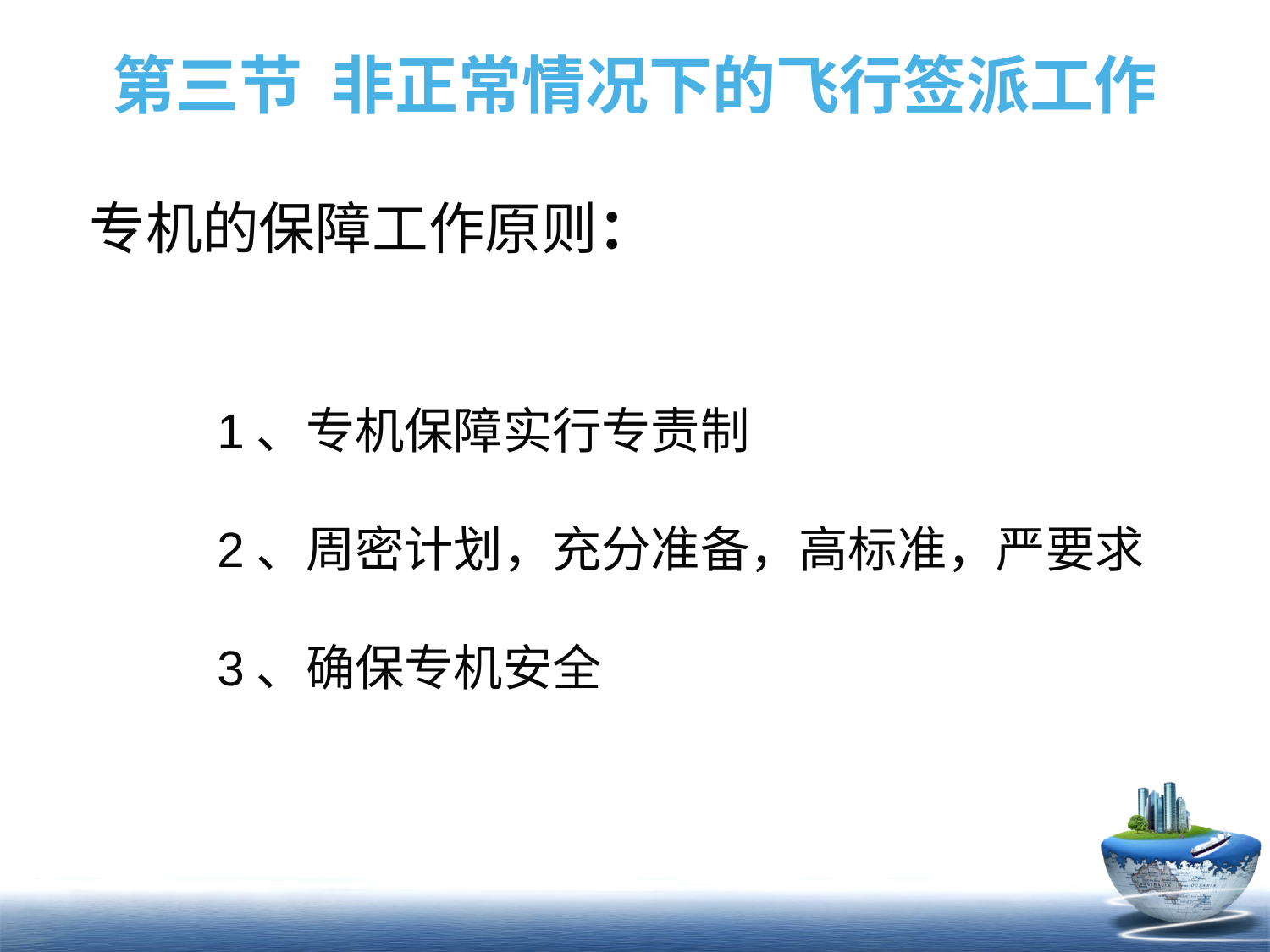

# 第三节  非正常情况下的飞行签派工作
专机的保障工作原则：
1、专机保障实行专责制
2、周密计划，充分准备，高标准，严要求
3、确保专机安全